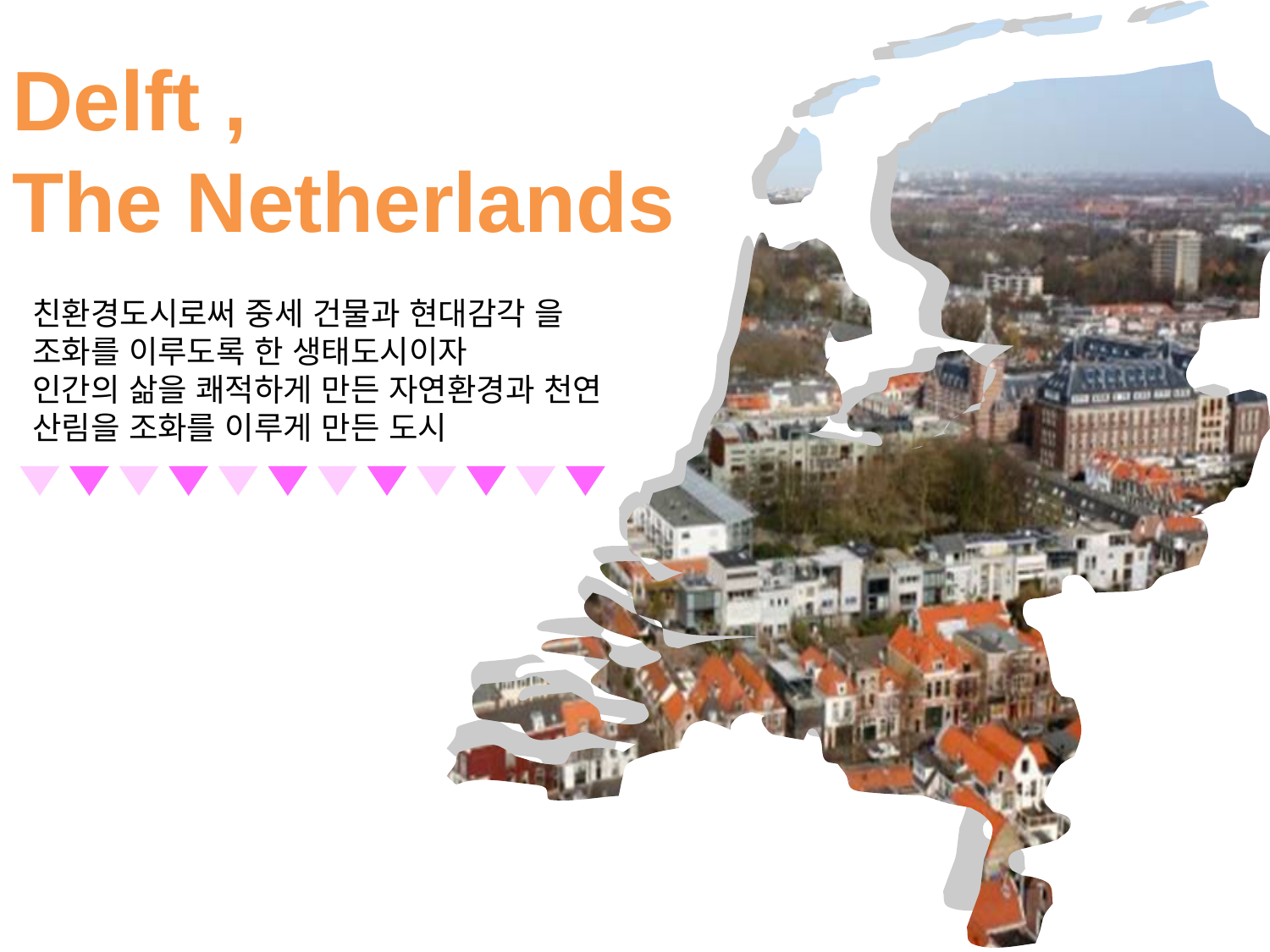

Delft ,
The Netherlands
친환경도시로써 중세 건물과 현대감각 을 조화를 이루도록 한 생태도시이자
인간의 삶을 쾌적하게 만든 자연환경과 천연 산림을 조화를 이루게 만든 도시